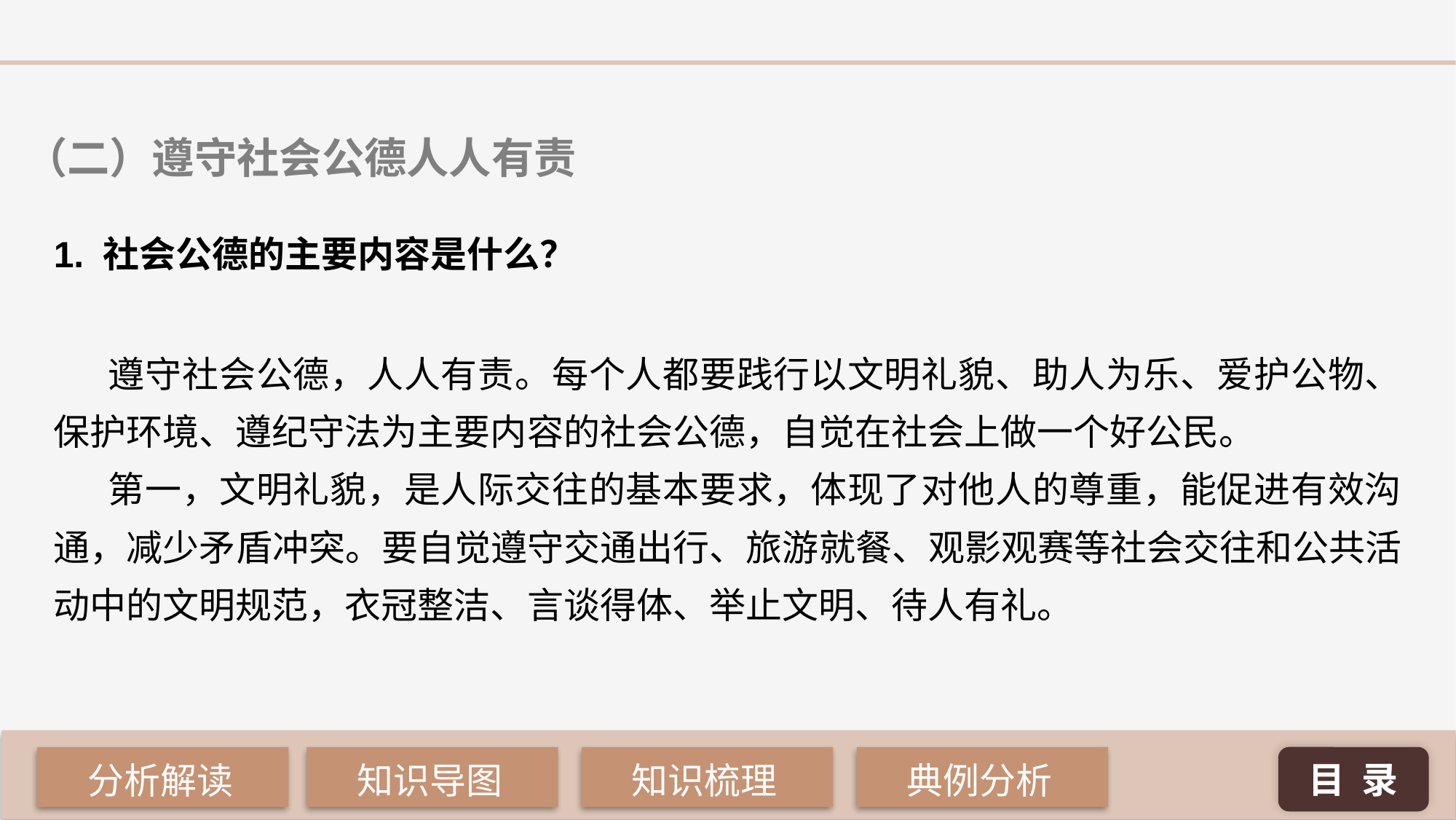

（二）遵守社会公德人人有责
1. 社会公德的主要内容是什么？
遵守社会公德，人人有责。每个人都要践行以文明礼貌、助人为乐、爱护公物、保护环境、遵纪守法为主要内容的社会公德，自觉在社会上做一个好公民。
第一，文明礼貌，是人际交往的基本要求，体现了对他人的尊重，能促进有效沟通，减少矛盾冲突。要自觉遵守交通出行、旅游就餐、观影观赛等社会交往和公共活动中的文明规范，衣冠整洁、言谈得体、举止文明、待人有礼。